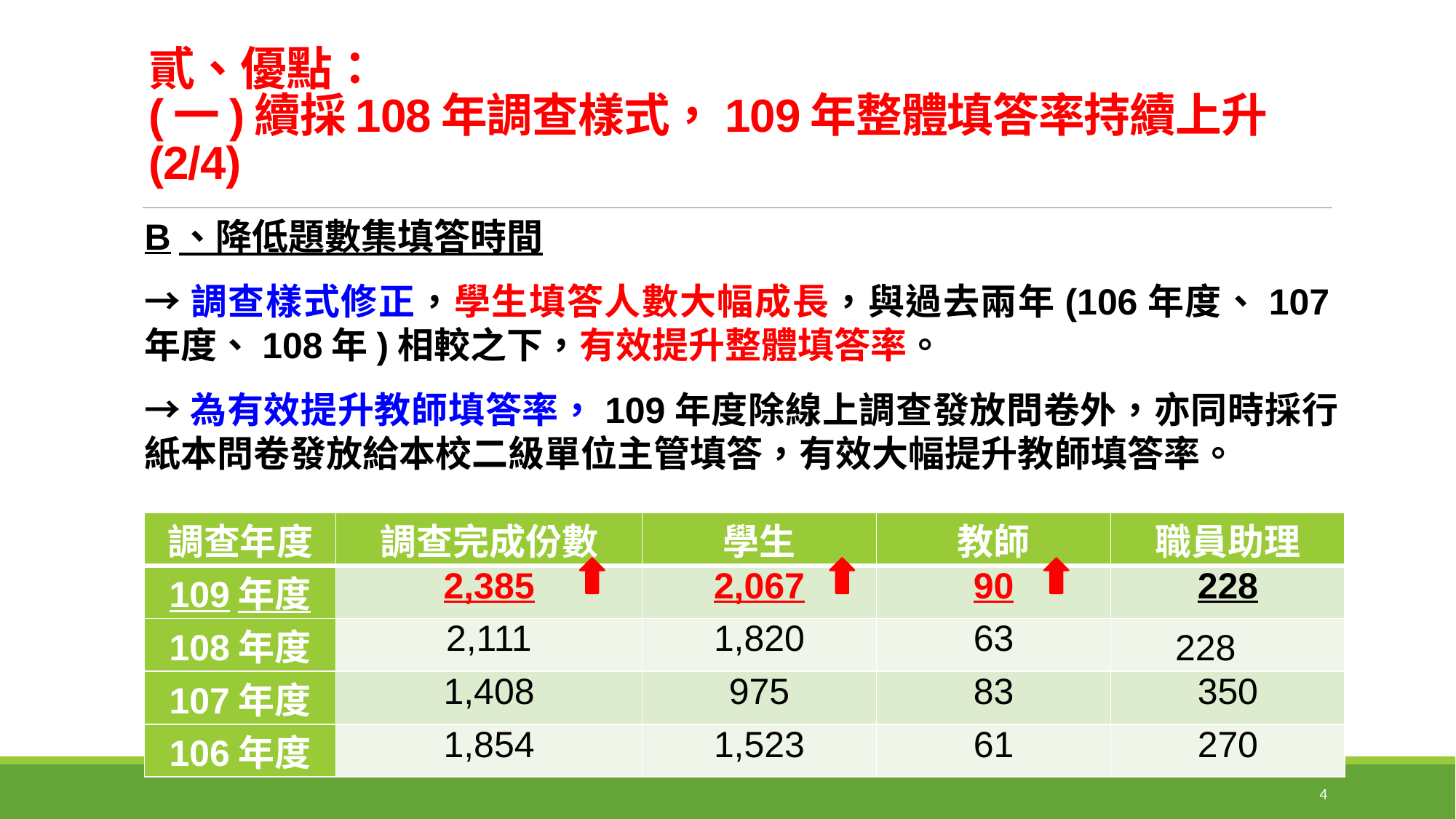

# 貳、優點： (一)續採108年調查樣式，109年整體填答率持續上升(2/4)
B、降低題數集填答時間
→調查樣式修正，學生填答人數大幅成長，與過去兩年(106年度、107年度、108年)相較之下，有效提升整體填答率。
→為有效提升教師填答率，109年度除線上調查發放問卷外，亦同時採行紙本問卷發放給本校二級單位主管填答，有效大幅提升教師填答率。
| 調查年度 | 調查完成份數 | 學生 | 教師 | 職員助理 |
| --- | --- | --- | --- | --- |
| 109年度 | 2,385 | 2,067 | 90 | 228 |
| 108年度 | 2,111 | 1,820 | 63 | 228 |
| 107年度 | 1,408 | 975 | 83 | 350 |
| 106年度 | 1,854 | 1,523 | 61 | 270 |

4